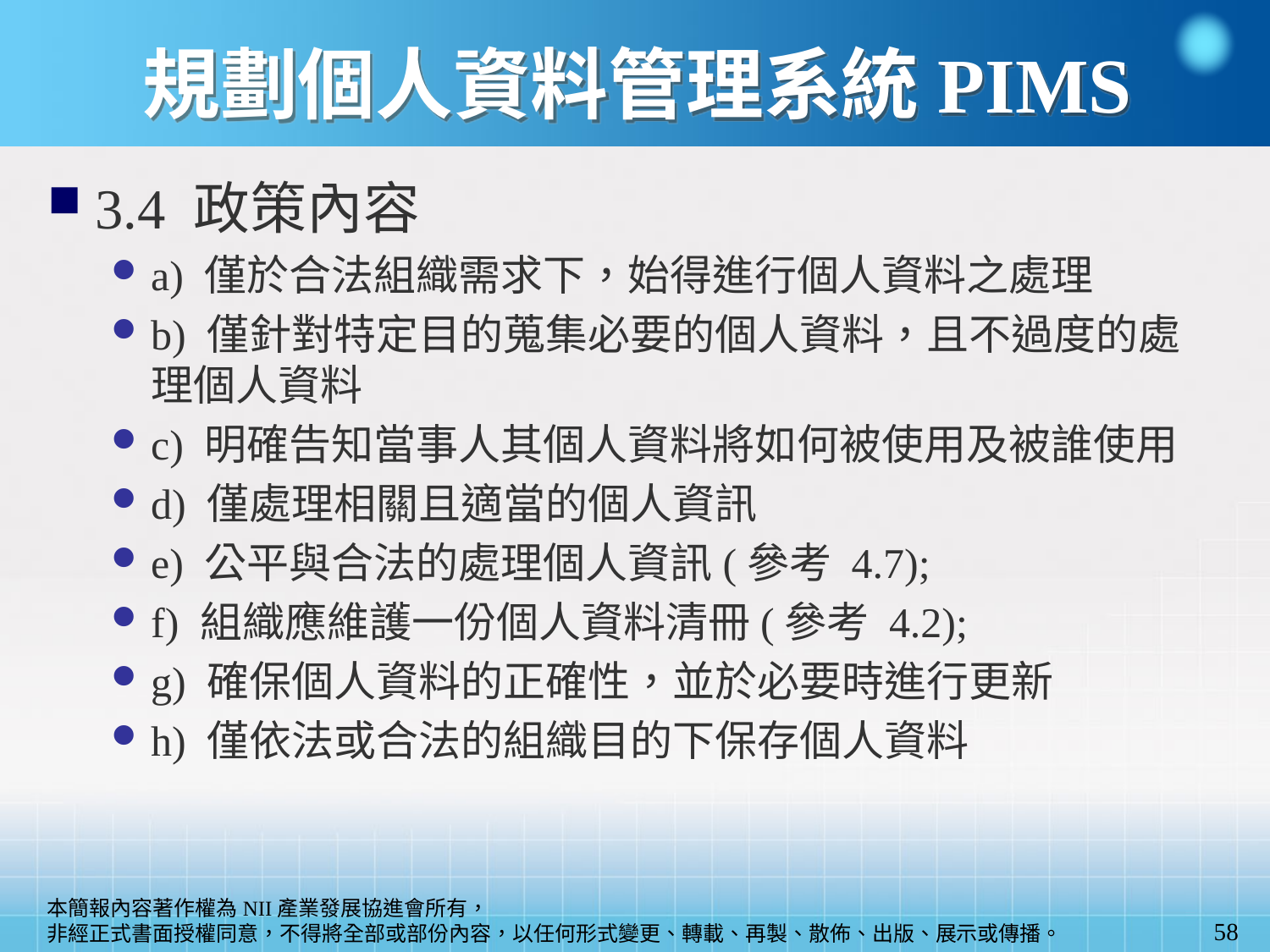

# 規劃個人資料管理系統PIMS
3.4 政策內容
a) 僅於合法組織需求下，始得進行個人資料之處理
b) 僅針對特定目的蒐集必要的個人資料，且不過度的處理個人資料
c) 明確告知當事人其個人資料將如何被使用及被誰使用
d) 僅處理相關且適當的個人資訊
e) 公平與合法的處理個人資訊(參考 4.7);
f) 組織應維護一份個人資料清冊(參考 4.2);
g) 確保個人資料的正確性，並於必要時進行更新
h) 僅依法或合法的組織目的下保存個人資料

58